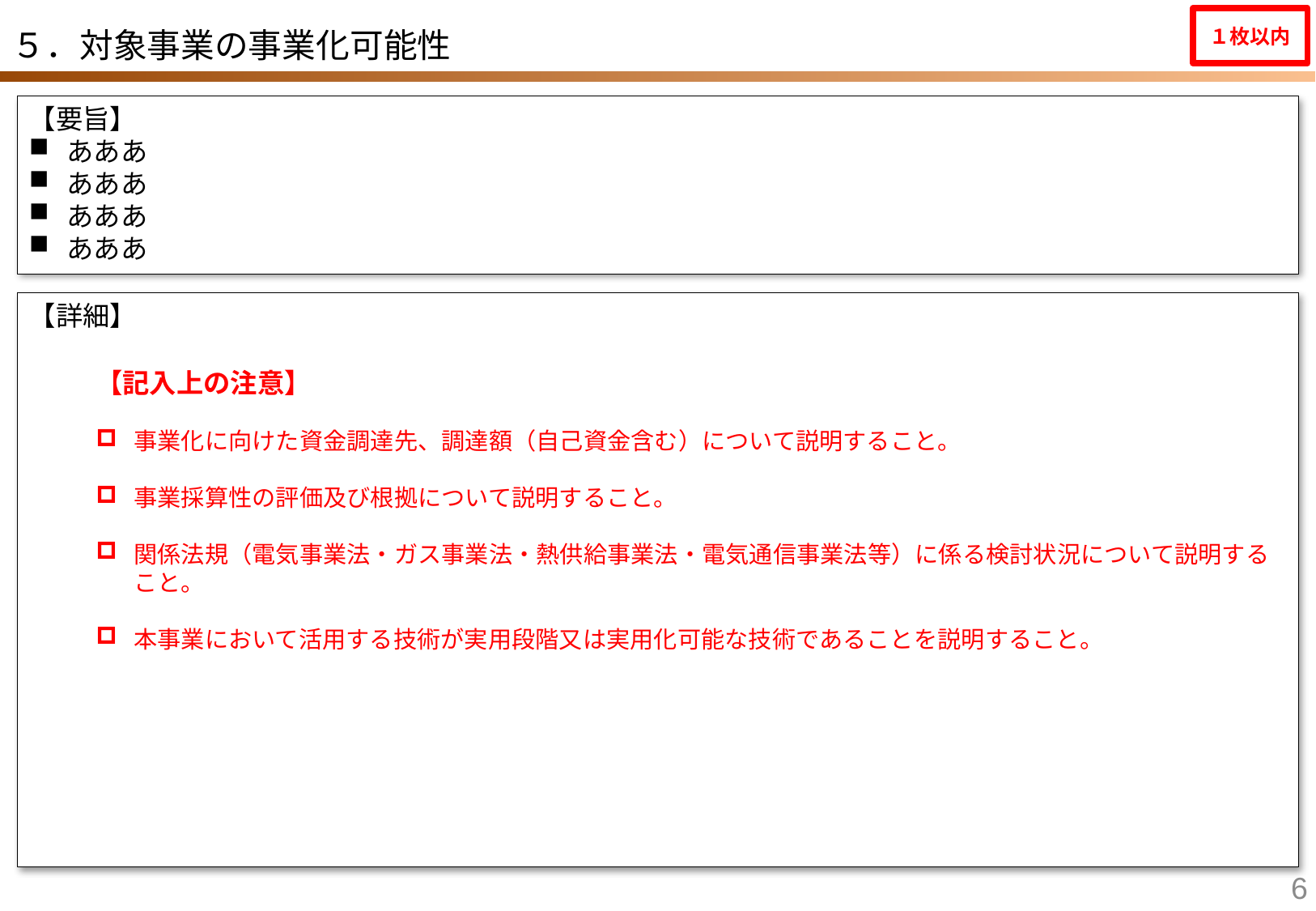

１枚以内
５．対象事業の事業化可能性
【要旨】
あああ
あああ
あああ
あああ
【詳細】
【記入上の注意】

事業化に向けた資金調達先、調達額（自己資金含む）について説明すること。

事業採算性の評価及び根拠について説明すること。

関係法規（電気事業法・ガス事業法・熱供給事業法・電気通信事業法等）に係る検討状況について説明すること。

本事業において活用する技術が実用段階又は実用化可能な技術であることを説明すること。
6